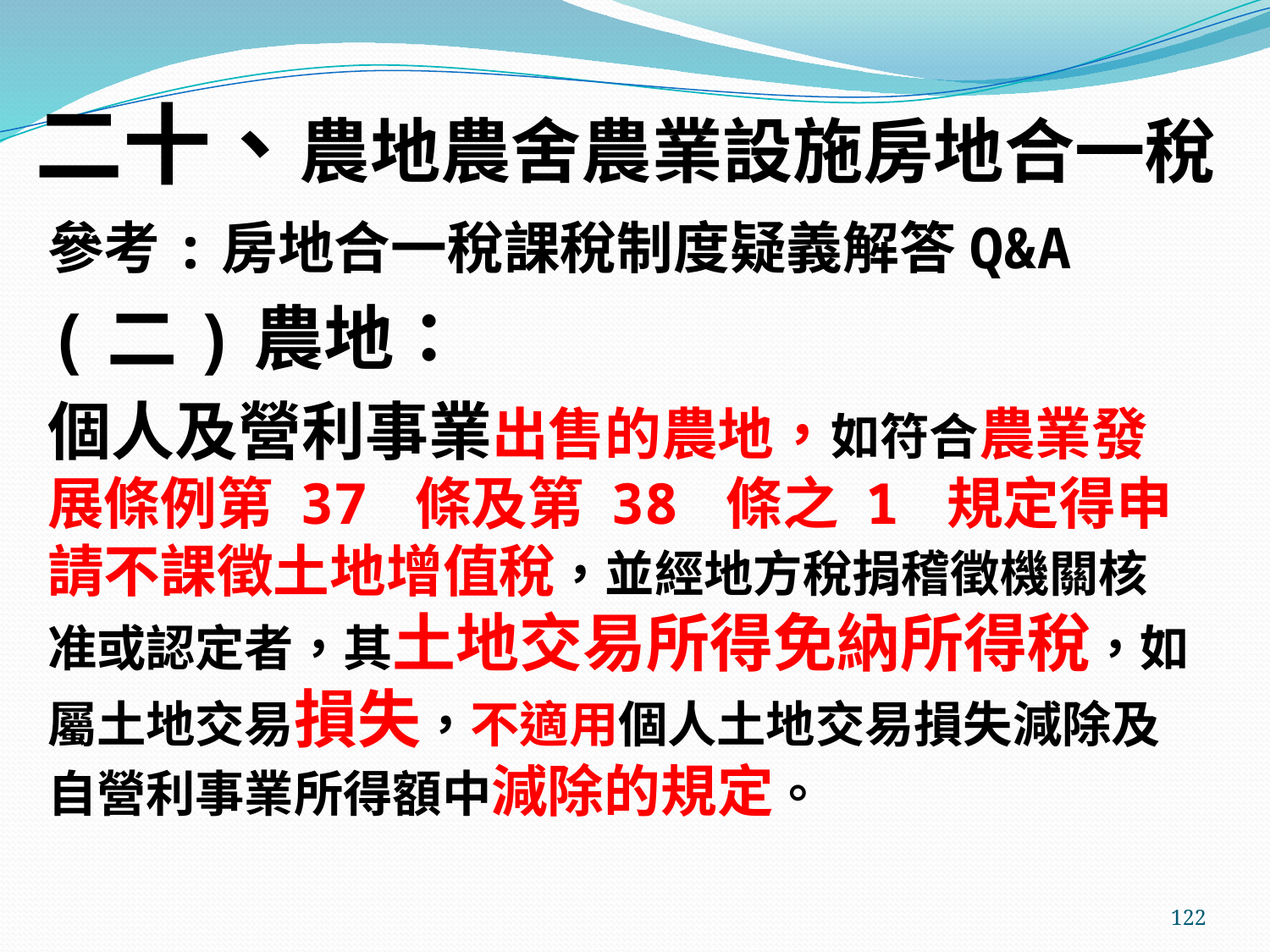

# 二十、農地農舍農業設施房地合一稅
參考:房地合一稅課稅制度疑義解答Q&A
(二)農地：
個人及營利事業出售的農地，如符合農業發展條例第 37 條及第 38 條之 1 規定得申請不課徵土地增值稅，並經地方稅捐稽徵機關核准或認定者，其土地交易所得免納所得稅，如屬土地交易損失，不適用個人土地交易損失減除及自營利事業所得額中減除的規定。
122